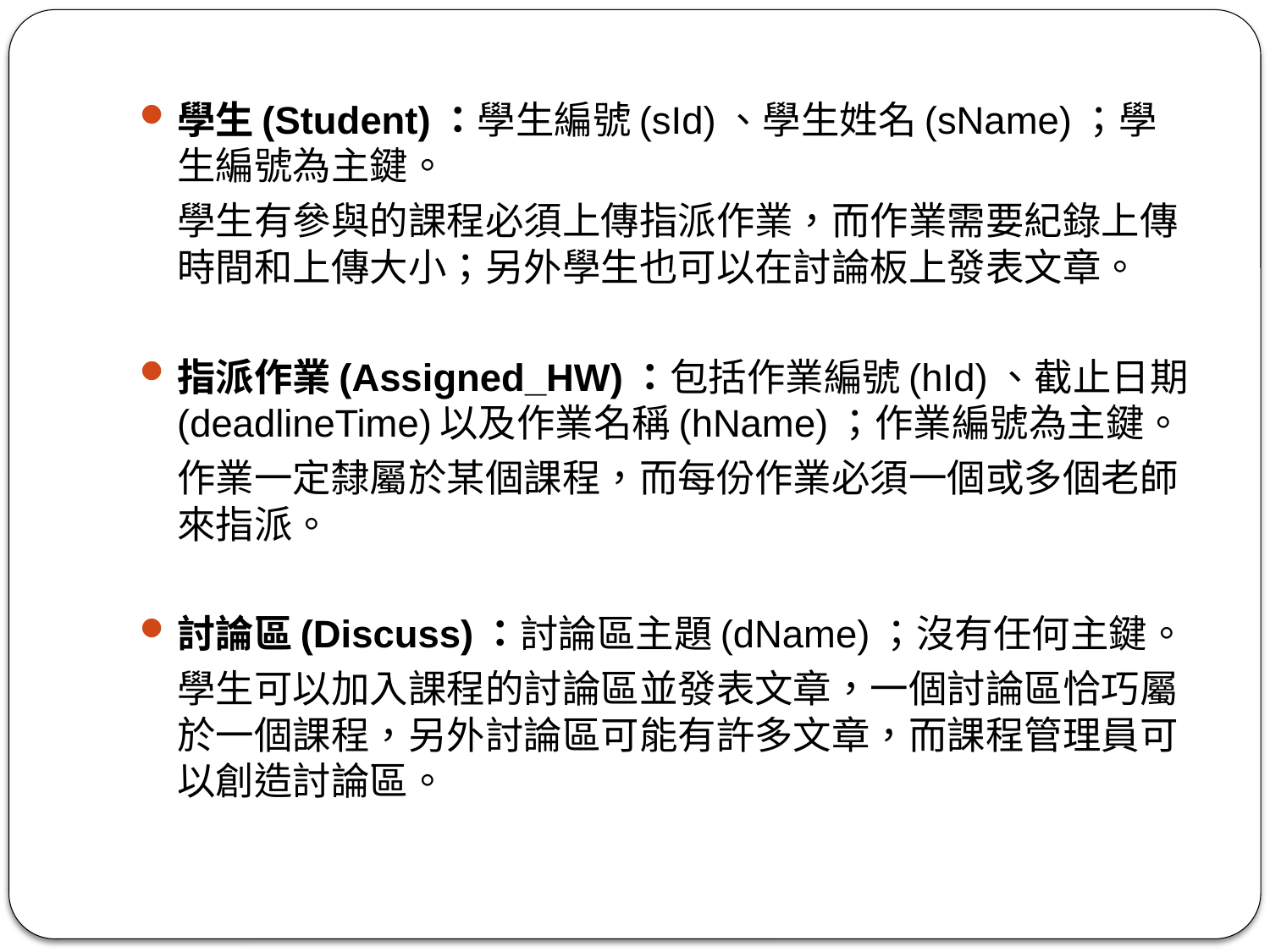

學生(Student)：學生編號(sId)、學生姓名(sName)；學生編號為主鍵。
	學生有參與的課程必須上傳指派作業，而作業需要紀錄上傳時間和上傳大小；另外學生也可以在討論板上發表文章。

指派作業(Assigned_HW)：包括作業編號(hId)、截止日期(deadlineTime)以及作業名稱(hName)；作業編號為主鍵。
	作業一定隸屬於某個課程，而每份作業必須一個或多個老師來指派。

討論區(Discuss)：討論區主題(dName)；沒有任何主鍵。
	學生可以加入課程的討論區並發表文章，一個討論區恰巧屬於一個課程，另外討論區可能有許多文章，而課程管理員可以創造討論區。